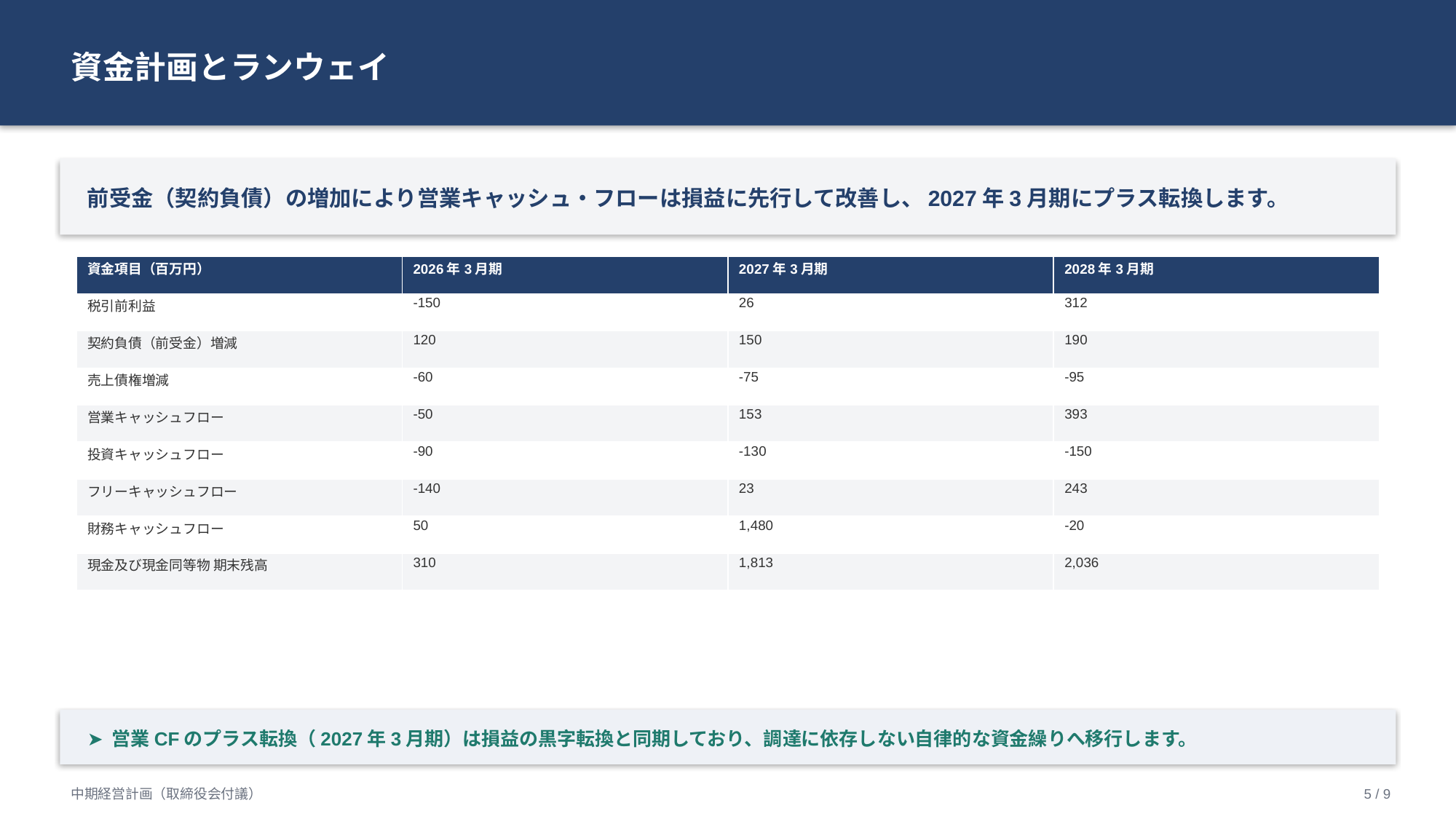

資金計画とランウェイ

前受金（契約負債）の増加により営業キャッシュ・フローは損益に先行して改善し、2027年3月期にプラス転換します。
| 資金項目（百万円） | 2026年3月期 | 2027年3月期 | 2028年3月期 |
| --- | --- | --- | --- |
| 税引前利益 | -150 | 26 | 312 |
| 契約負債（前受金）増減 | 120 | 150 | 190 |
| 売上債権増減 | -60 | -75 | -95 |
| 営業キャッシュフロー | -50 | 153 | 393 |
| 投資キャッシュフロー | -90 | -130 | -150 |
| フリーキャッシュフロー | -140 | 23 | 243 |
| 財務キャッシュフロー | 50 | 1,480 | -20 |
| 現金及び現金同等物 期末残高 | 310 | 1,813 | 2,036 |

➤ 営業CFのプラス転換（2027年3月期）は損益の黒字転換と同期しており、調達に依存しない自律的な資金繰りへ移行します。
中期経営計画（取締役会付議）
5 / 9